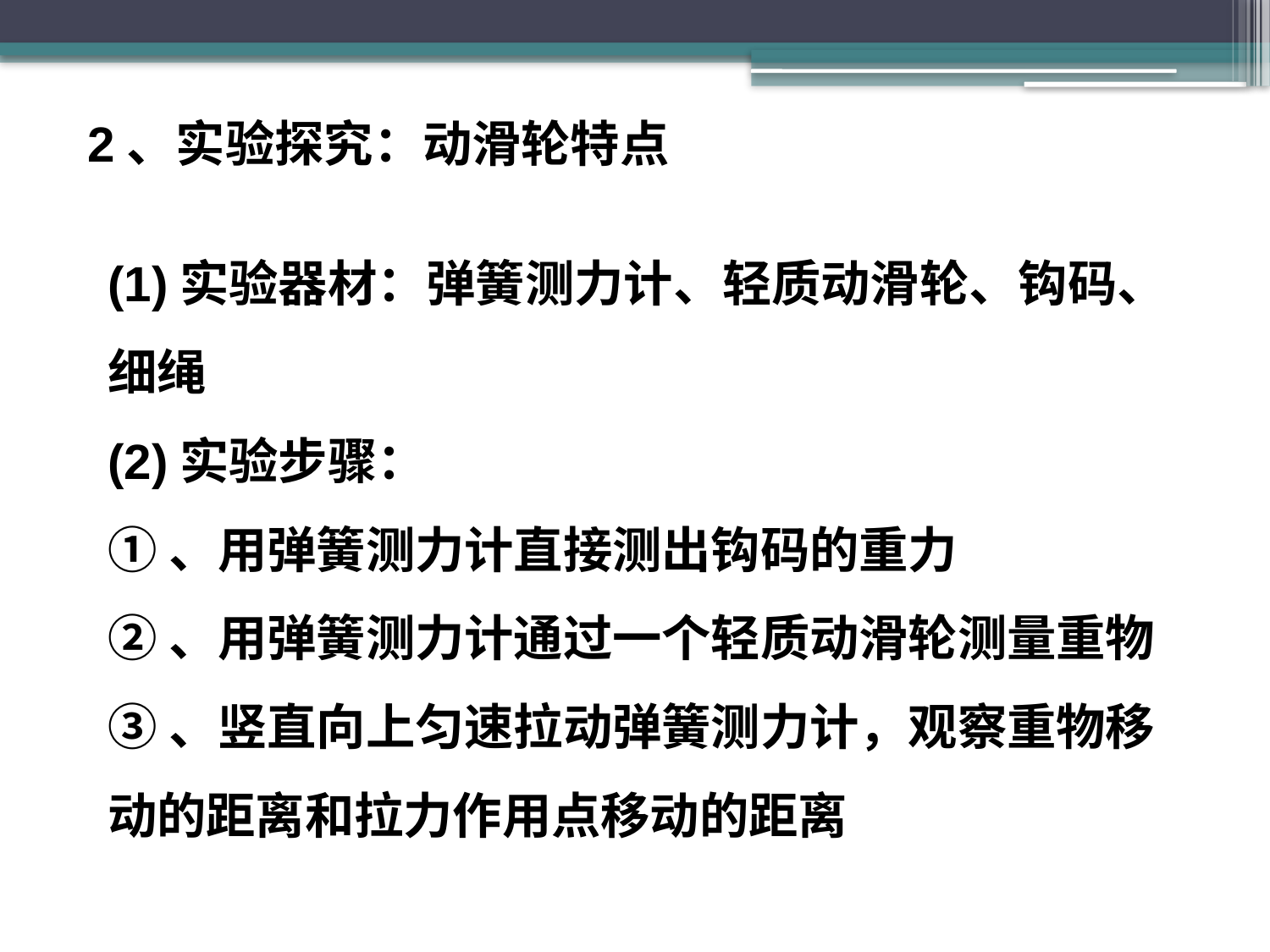

2、实验探究：动滑轮特点
(1)实验器材：弹簧测力计、轻质动滑轮、钩码、细绳
(2)实验步骤：
①、用弹簧测力计直接测出钩码的重力
②、用弹簧测力计通过一个轻质动滑轮测量重物
③、竖直向上匀速拉动弹簧测力计，观察重物移动的距离和拉力作用点移动的距离